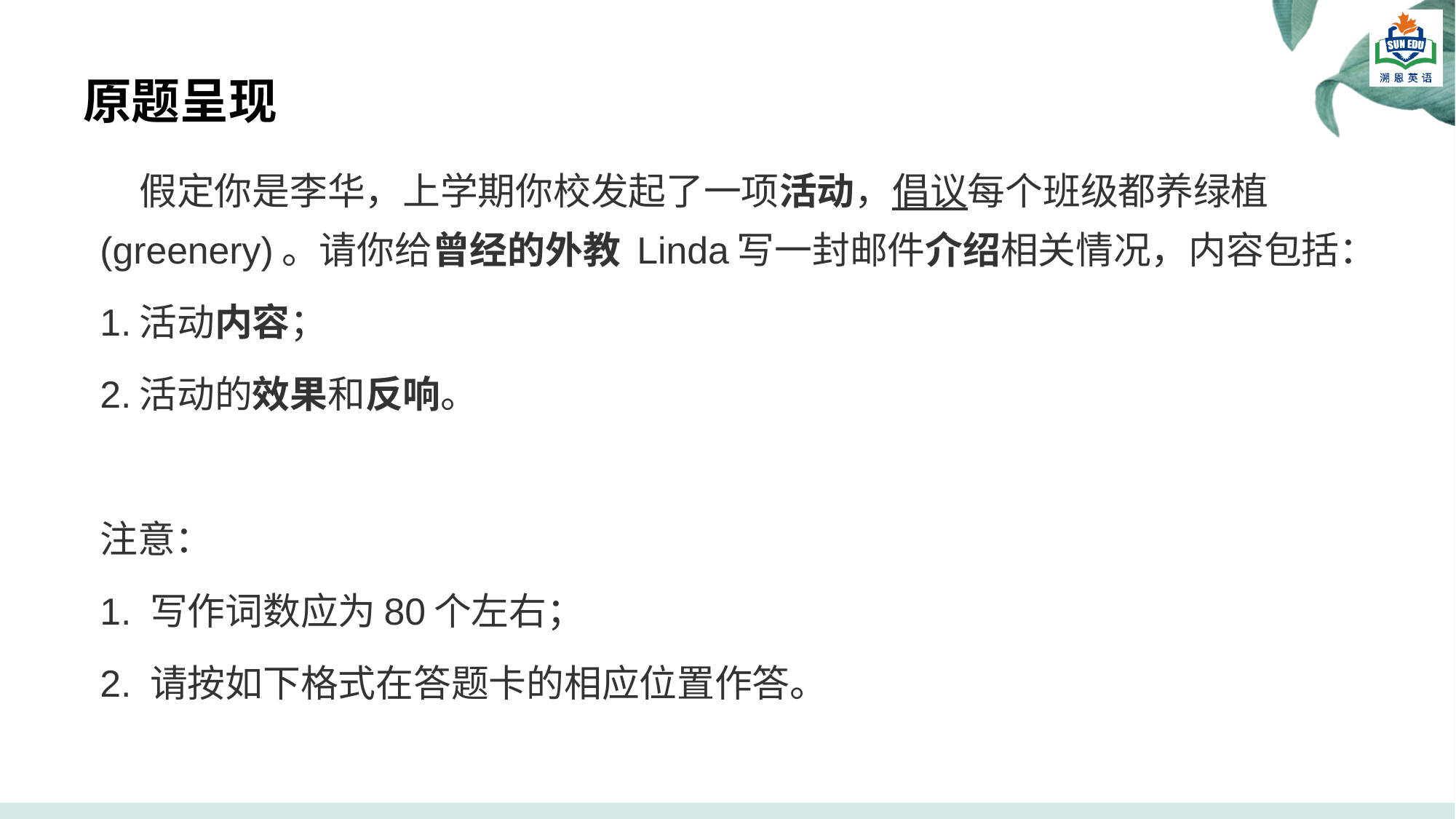

# 原题呈现
    假定你是李华，上学期你校发起了一项活动，倡议每个班级都养绿植(greenery)。请你给曾经的外教 Linda写一封邮件介绍相关情况，内容包括：
1.活动内容；
2.活动的效果和反响。

注意：
1. 写作词数应为80个左右；
2. 请按如下格式在答题卡的相应位置作答。